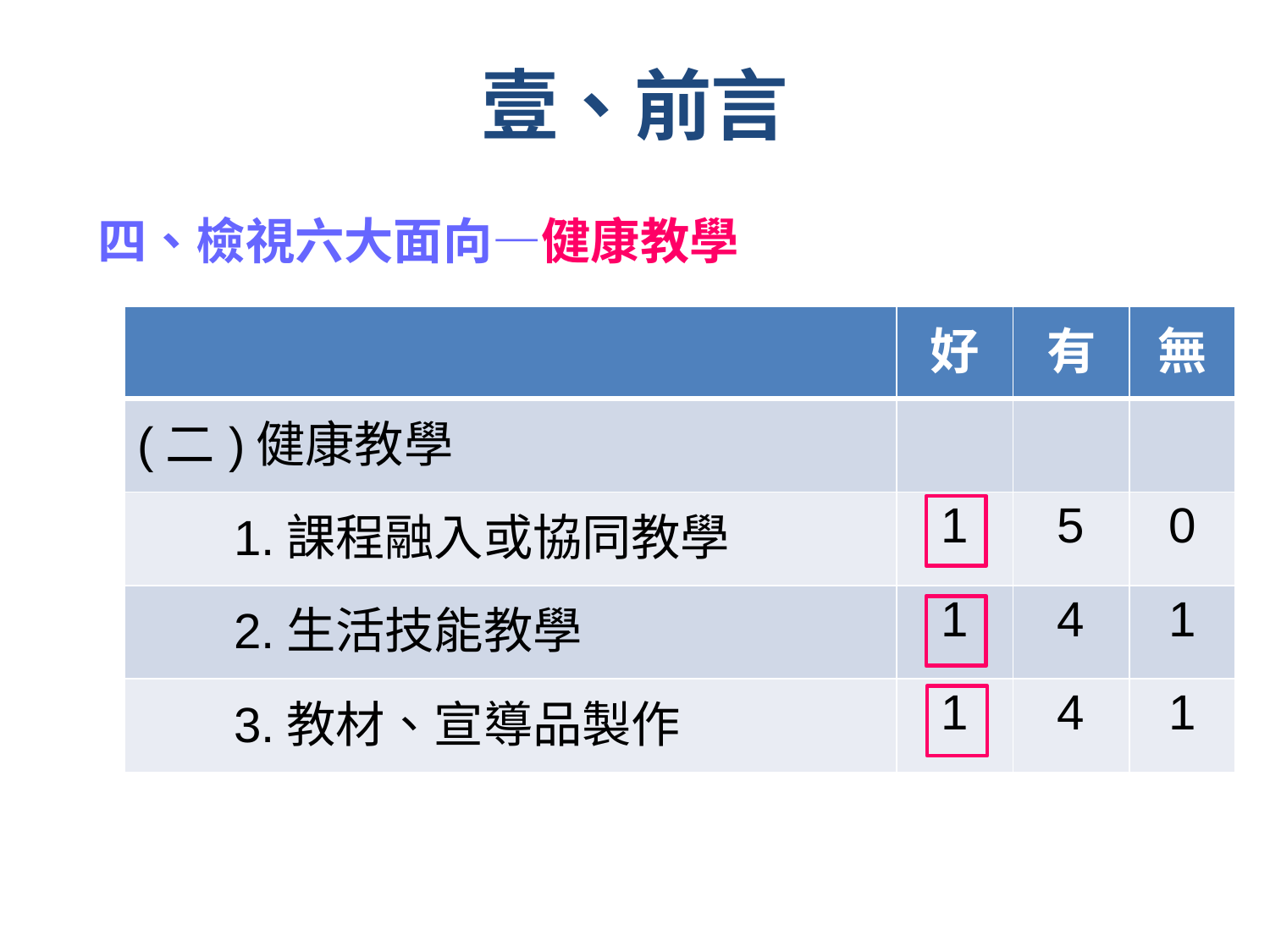

# 壹、前言
四、檢視六大面向—健康教學

|  | 好 | 有 | 無 |
| --- | --- | --- | --- |
| (二)健康教學 |  |  |  |
| 1.課程融入或協同教學 | 1 | 5 | 0 |
| 2.生活技能教學 | 1 | 4 | 1 |
| 3.教材、宣導品製作 | 1 | 4 | 1 |